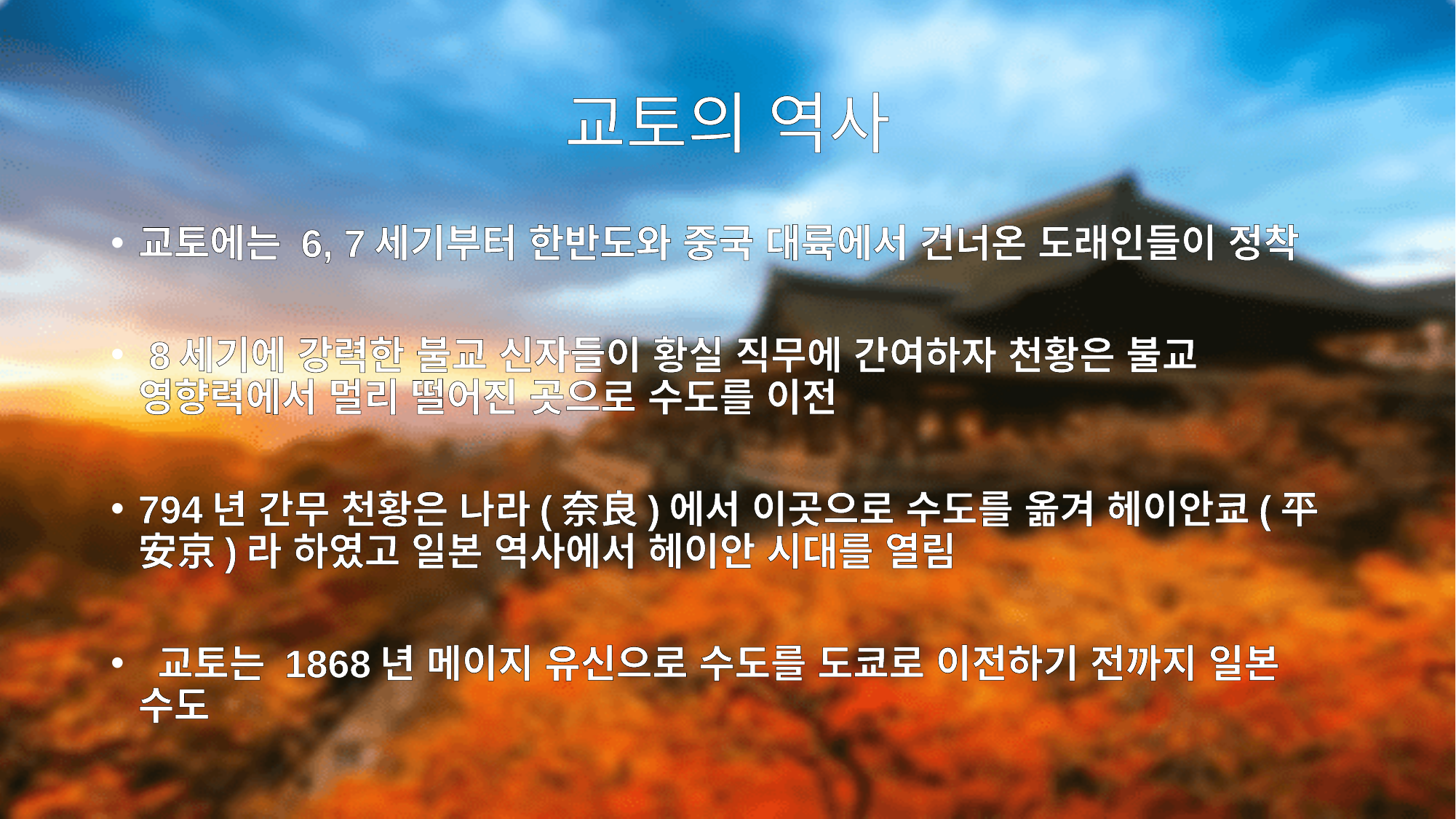

# 교토의 역사
교토에는 6, 7세기부터 한반도와 중국 대륙에서 건너온 도래인들이 정착

 8세기에 강력한 불교 신자들이 황실 직무에 간여하자 천황은 불교 영향력에서 멀리 떨어진 곳으로 수도를 이전

794년 간무 천황은 나라(奈良)에서 이곳으로 수도를 옮겨 헤이안쿄(平安京)라 하였고 일본 역사에서 헤이안 시대를 열림

 교토는 1868년 메이지 유신으로 수도를 도쿄로 이전하기 전까지 일본 수도